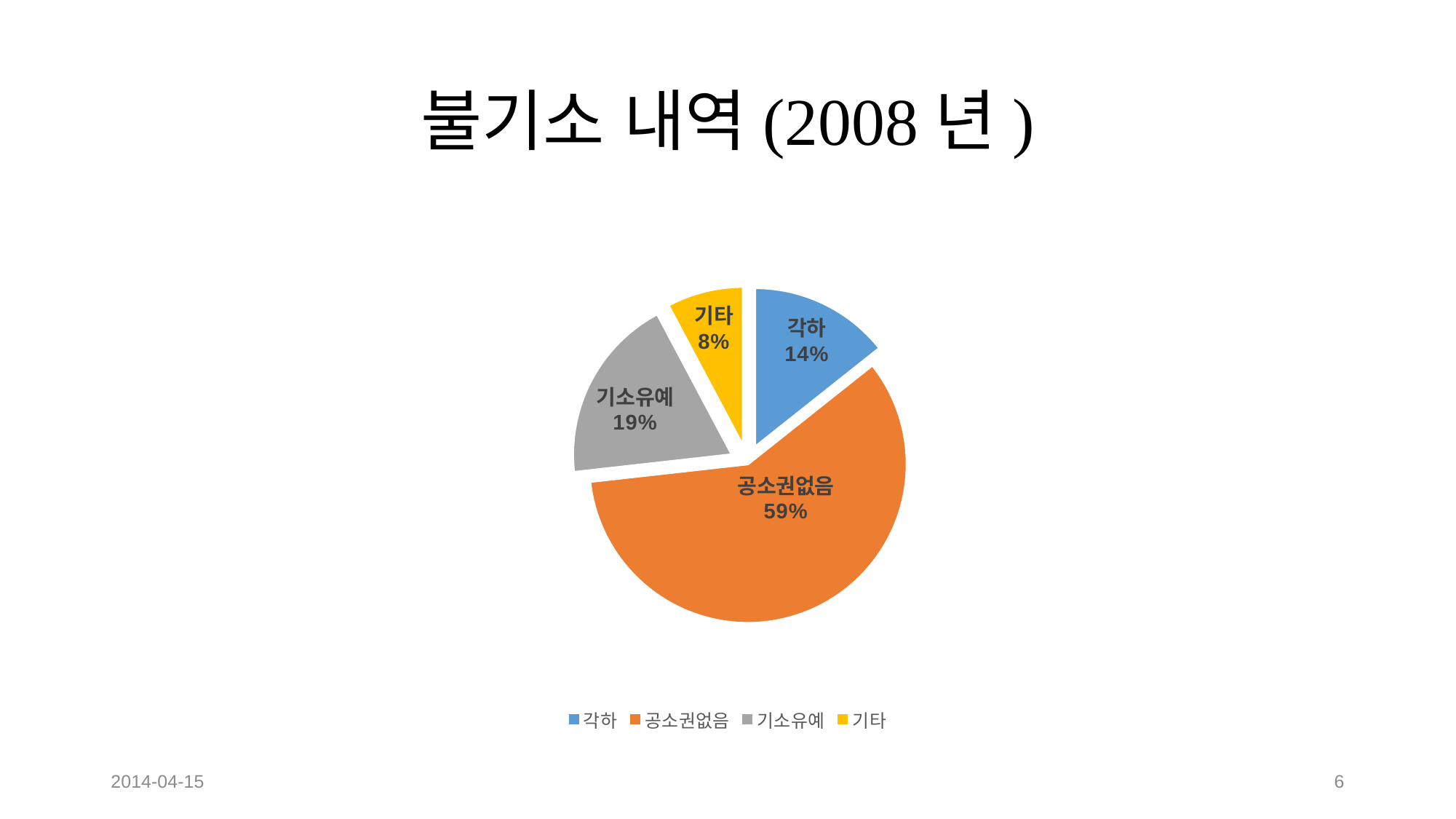

# 불기소 내역(2008년)

### Chart

| Category | 불기소(2008년) |
|---|---|
| 각하 | 12466.0 |
| 공소권없음 | 51255.0 |
| 기소유예 | 16520.0 |
| 기타 | 6775.0 |
2014-04-15
6